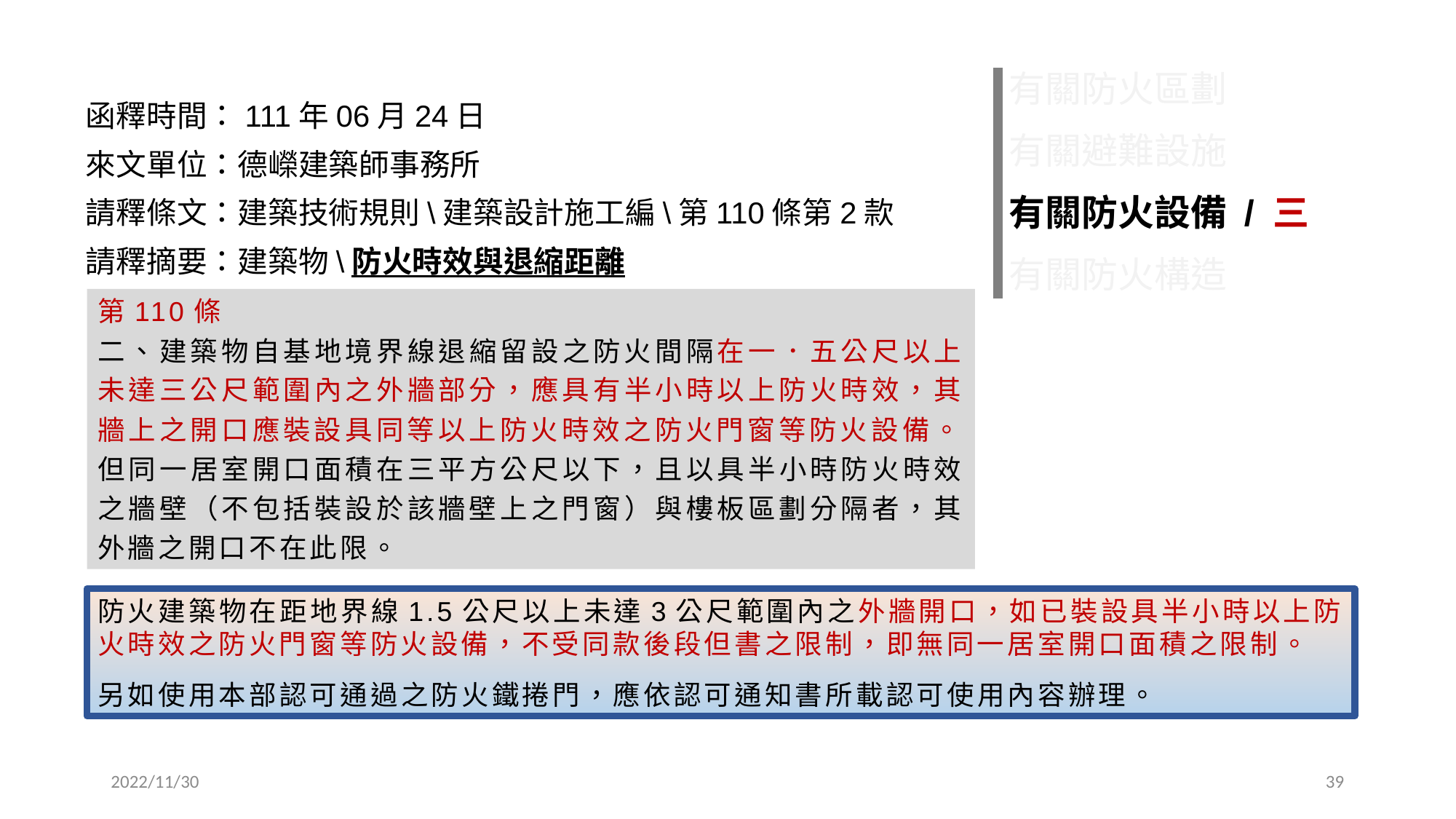

有關防火區劃
有關避難設施
有關防火設備 / 三
有關防火構造

函釋時間：111年06月24日
來文單位：德嶸建築師事務所
請釋條文：建築技術規則\建築設計施工編\第110條第2款
請釋摘要：建築物\防火時效與退縮距離
第110條
二、建築物自基地境界線退縮留設之防火間隔在一．五公尺以上未達三公尺範圍內之外牆部分，應具有半小時以上防火時效，其牆上之開口應裝設具同等以上防火時效之防火門窗等防火設備。但同一居室開口面積在三平方公尺以下，且以具半小時防火時效之牆壁（不包括裝設於該牆壁上之門窗）與樓板區劃分隔者，其外牆之開口不在此限。
防火建築物在距地界線1.5公尺以上未達3公尺範圍內之外牆開口，如已裝設具半小時以上防火時效之防火門窗等防火設備，不受同款後段但書之限制，即無同一居室開口面積之限制。
另如使用本部認可通過之防火鐵捲門，應依認可通知書所載認可使用內容辦理。
2022/11/30
39